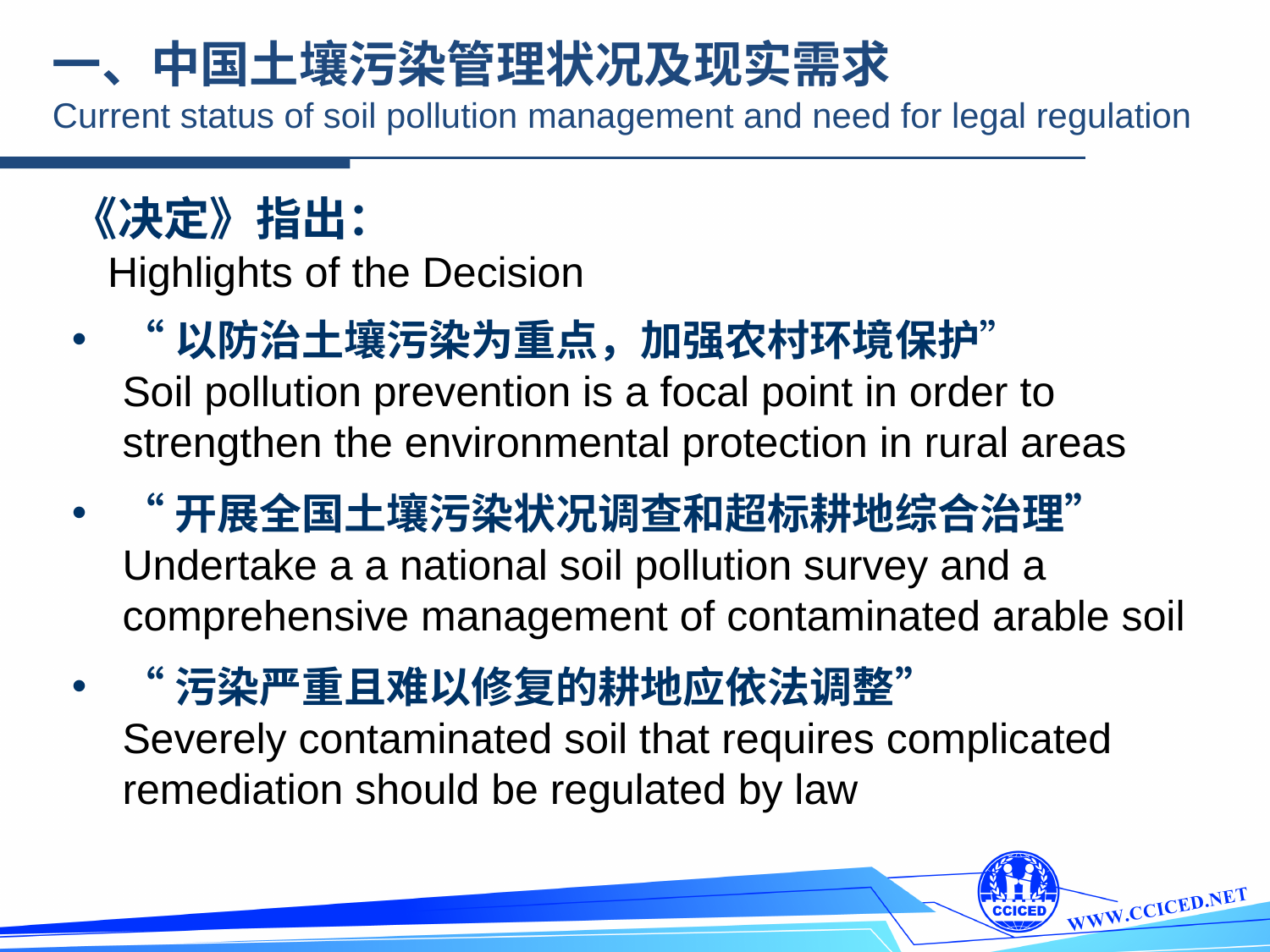

一、中国土壤污染管理状况及现实需求
Current status of soil pollution management and need for legal regulation
《决定》指出：
   Highlights of the Decision
“以防治土壤污染为重点，加强农村环境保护”
Soil pollution prevention is a focal point in order to strengthen the environmental protection in rural areas
“开展全国土壤污染状况调查和超标耕地综合治理”
Undertake a a national soil pollution survey and a comprehensive management of contaminated arable soil
“污染严重且难以修复的耕地应依法调整”
Severely contaminated soil that requires complicated remediation should be regulated by law